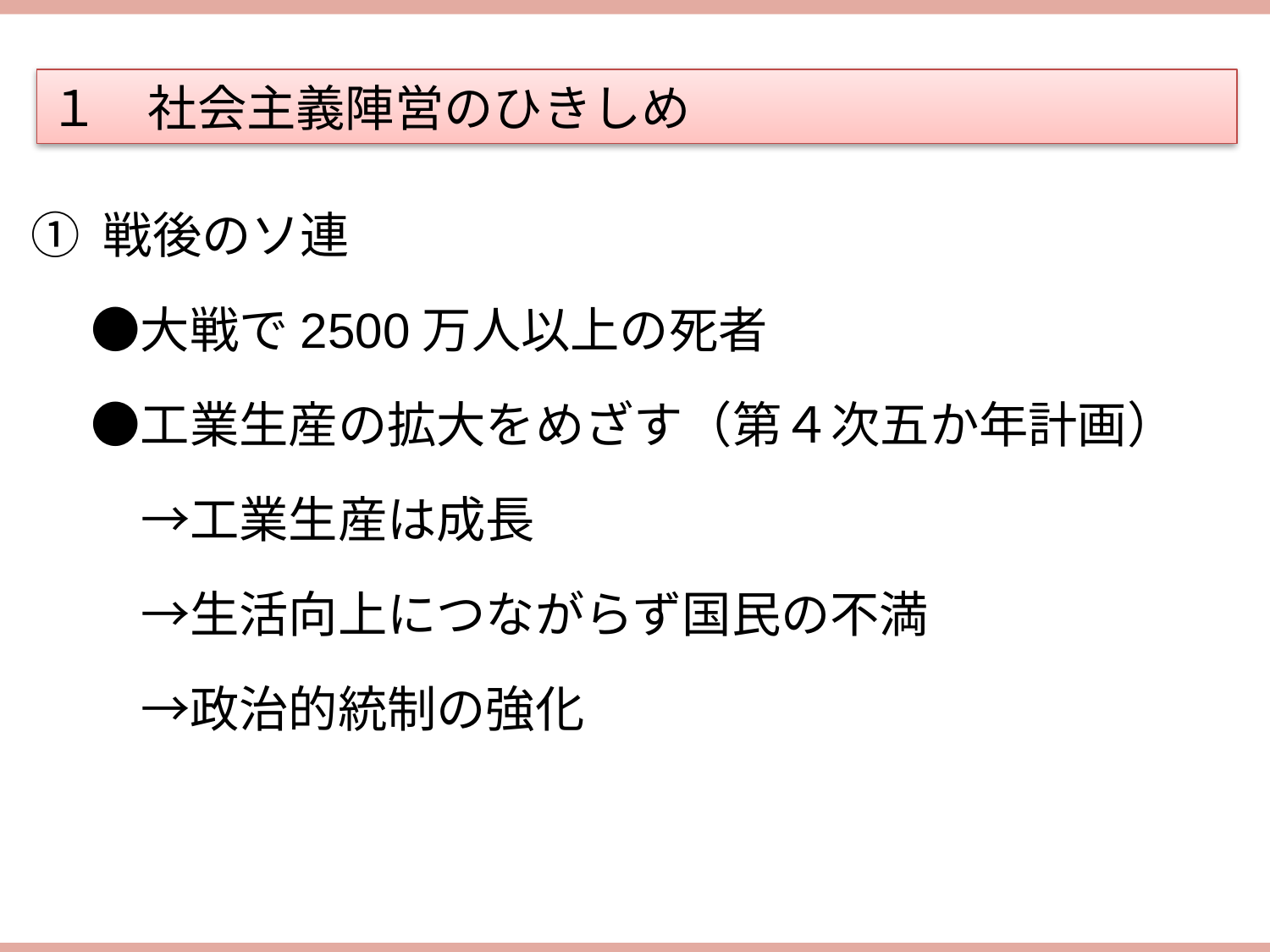

１　社会主義陣営のひきしめ
① 戦後のソ連
　 ●大戦で2500万人以上の死者
　 ●工業生産の拡大をめざす（第４次五か年計画）
　　 →工業生産は成長
　　 →生活向上につながらず国民の不満
　　 →政治的統制の強化